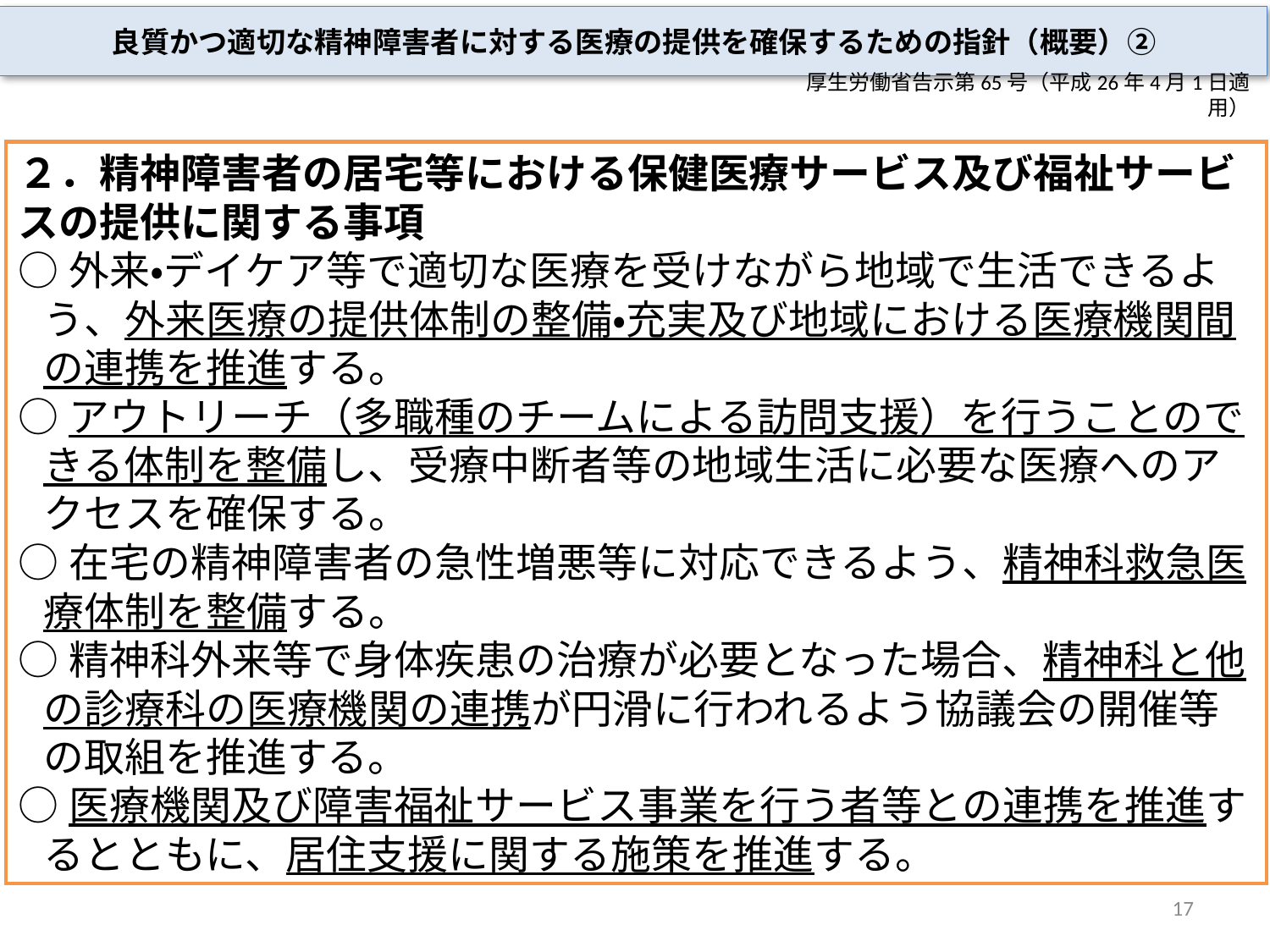

良質かつ適切な精神障害者に対する医療の提供を確保するための指針（概要）②
厚生労働省告示第65号（平成26年4月1日適用）
２．精神障害者の居宅等における保健医療サービス及び福祉サービスの提供に関する事項
○外来・デイケア等で適切な医療を受けながら地域で生活できるよう、外来医療の提供体制の整備・充実及び地域における医療機関間の連携を推進する。
○アウトリーチ（多職種のチームによる訪問支援）を行うことのできる体制を整備し、受療中断者等の地域生活に必要な医療へのアクセスを確保する。
○在宅の精神障害者の急性増悪等に対応できるよう、精神科救急医療体制を整備する。
○精神科外来等で身体疾患の治療が必要となった場合、精神科と他の診療科の医療機関の連携が円滑に行われるよう協議会の開催等の取組を推進する。
○医療機関及び障害福祉サービス事業を行う者等との連携を推進するとともに、居住支援に関する施策を推進する。
17